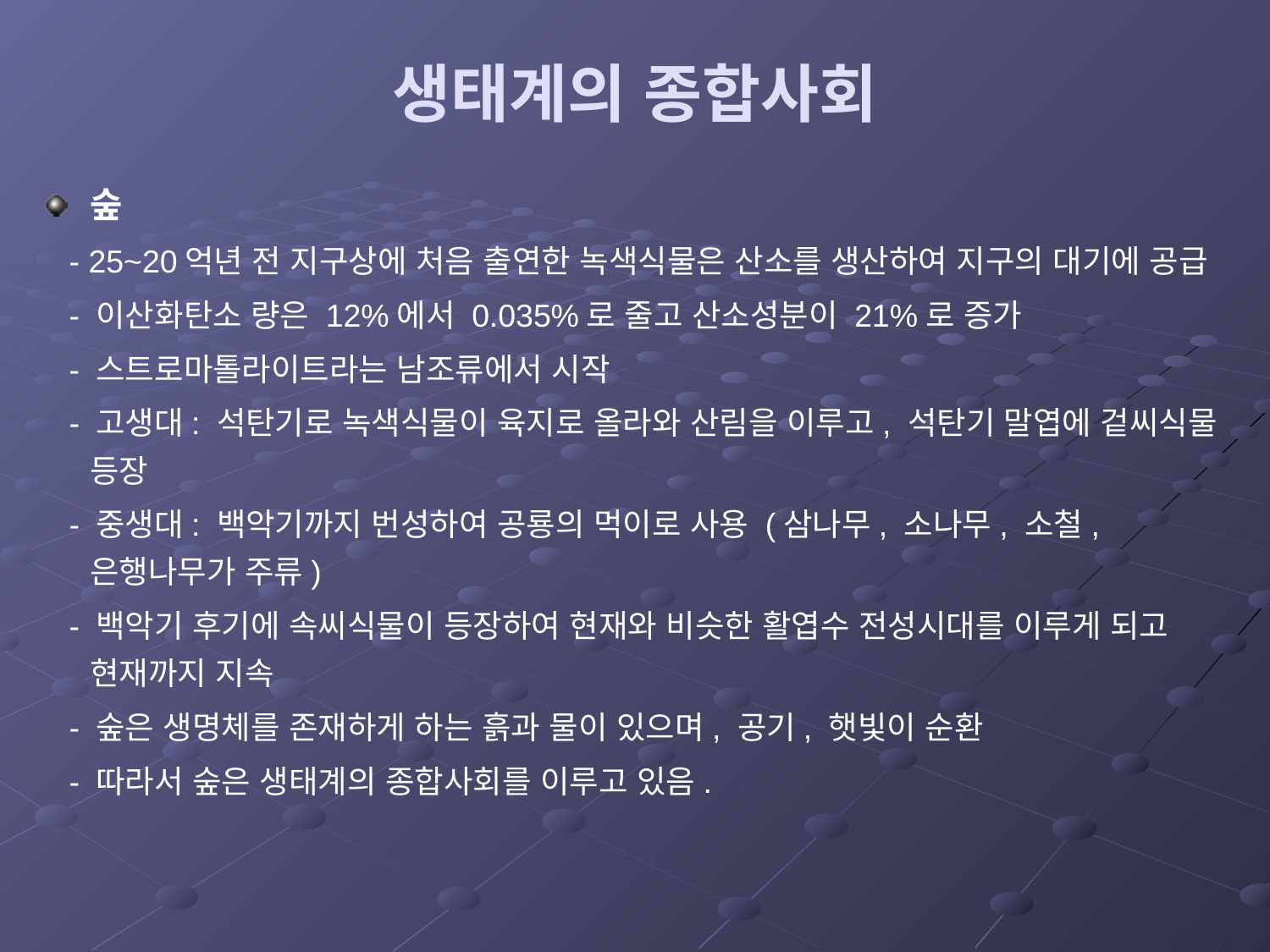

# 생태계의 종합사회
숲
   - 25~20억년 전 지구상에 처음 출연한 녹색식물은 산소를 생산하여 지구의 대기에 공급
   - 이산화탄소 량은 12%에서 0.035%로 줄고 산소성분이 21%로 증가
   - 스트로마톨라이트라는 남조류에서 시작
   - 고생대: 석탄기로 녹색식물이 육지로 올라와 산림을 이루고, 석탄기 말엽에 겉씨식물 등장
   - 중생대: 백악기까지 번성하여 공룡의 먹이로 사용 (삼나무, 소나무, 소철, 은행나무가 주류)
   - 백악기 후기에 속씨식물이 등장하여 현재와 비슷한 활엽수 전성시대를 이루게 되고 현재까지 지속
   - 숲은 생명체를 존재하게 하는 흙과 물이 있으며, 공기, 햇빛이 순환
   - 따라서 숲은 생태계의 종합사회를 이루고 있음.